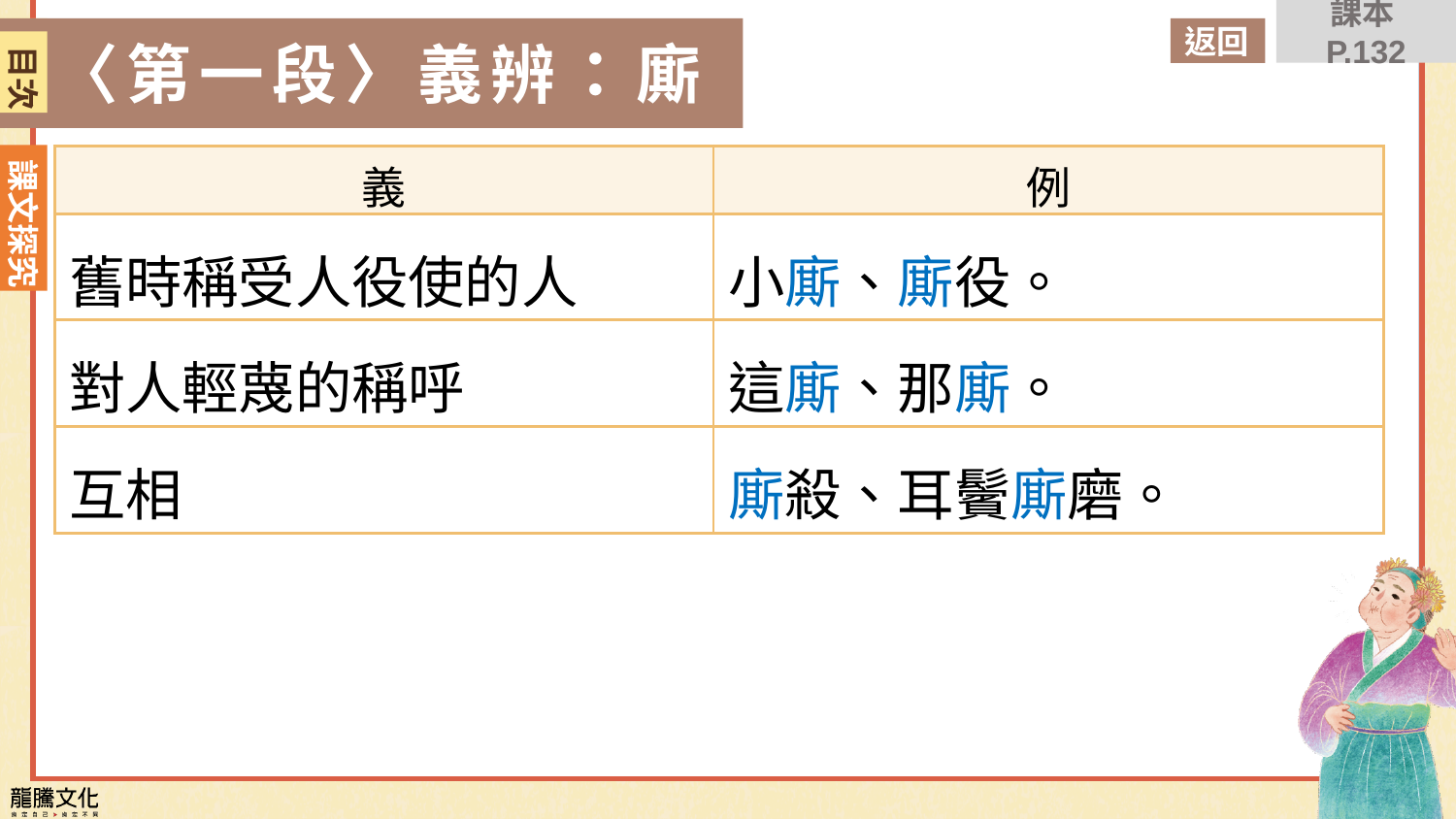

課本P.132
目次

返回
〈第一段〉義辨：廝
目次
| 義 | 例 |
| --- | --- |
| 舊時稱受人役使的人 | 小廝、廝役。 |
| 對人輕蔑的稱呼 | 這廝、那廝。 |
| 互相 | 廝殺、耳鬢廝磨。 |